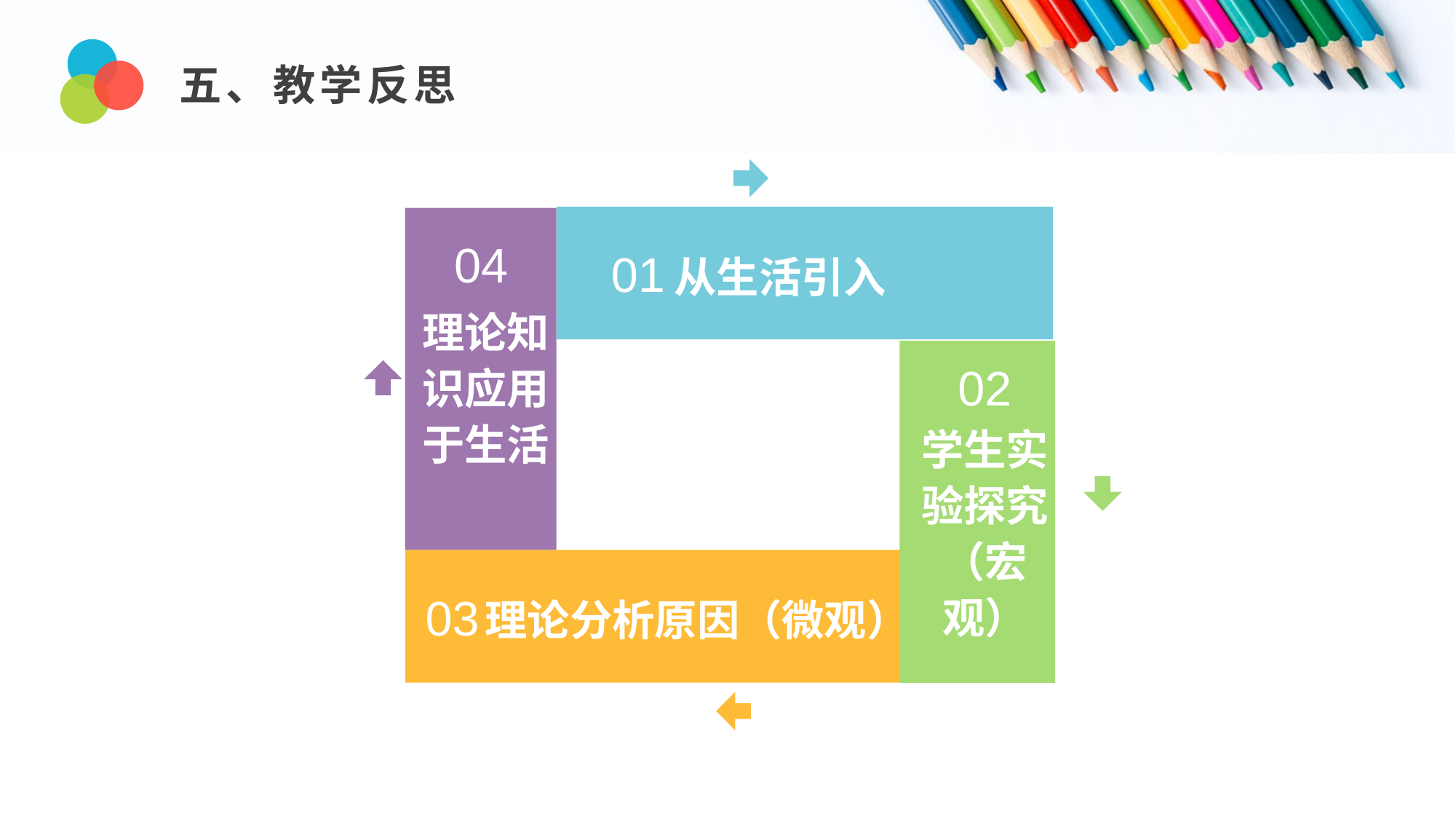

五、教学反思

01
从生活引入
04
理论知识应用于生活

02
学生实验探究（宏观）

03
理论分析原因（微观）